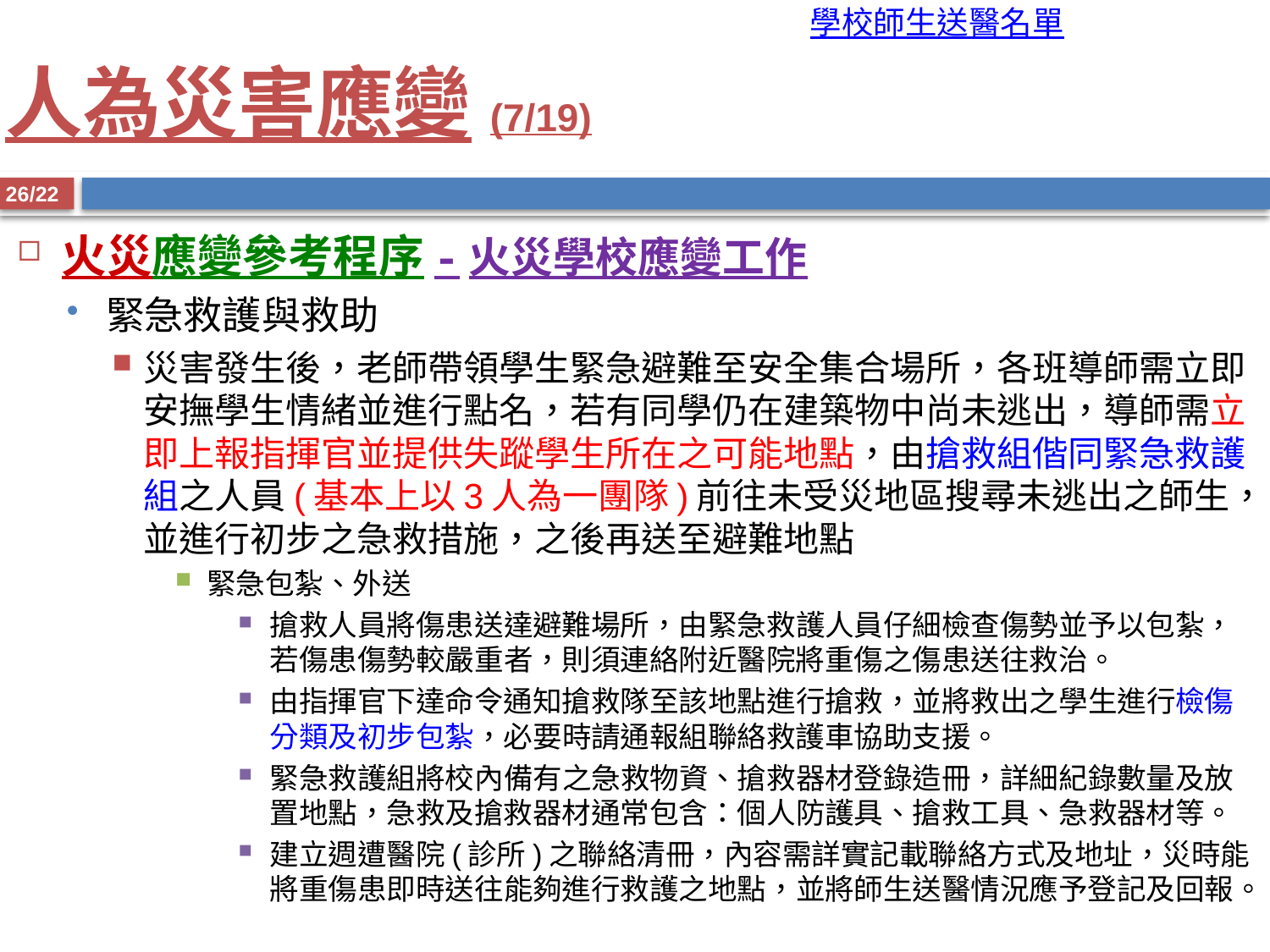

學校師生送醫名單
# 人為災害應變(7/19)

26/22
火災應變參考程序-火災學校應變工作
緊急救護與救助
災害發生後，老師帶領學生緊急避難至安全集合場所，各班導師需立即安撫學生情緒並進行點名，若有同學仍在建築物中尚未逃出，導師需立即上報指揮官並提供失蹤學生所在之可能地點，由搶救組偕同緊急救護組之人員(基本上以3人為一團隊)前往未受災地區搜尋未逃出之師生，並進行初步之急救措施，之後再送至避難地點
緊急包紮、外送
搶救人員將傷患送達避難場所，由緊急救護人員仔細檢查傷勢並予以包紮，若傷患傷勢較嚴重者，則須連絡附近醫院將重傷之傷患送往救治。
由指揮官下達命令通知搶救隊至該地點進行搶救，並將救出之學生進行檢傷分類及初步包紮，必要時請通報組聯絡救護車協助支援。
緊急救護組將校內備有之急救物資、搶救器材登錄造冊，詳細紀錄數量及放置地點，急救及搶救器材通常包含：個人防護具、搶救工具、急救器材等。
建立週遭醫院(診所)之聯絡清冊，內容需詳實記載聯絡方式及地址，災時能將重傷患即時送往能夠進行救護之地點，並將師生送醫情況應予登記及回報。